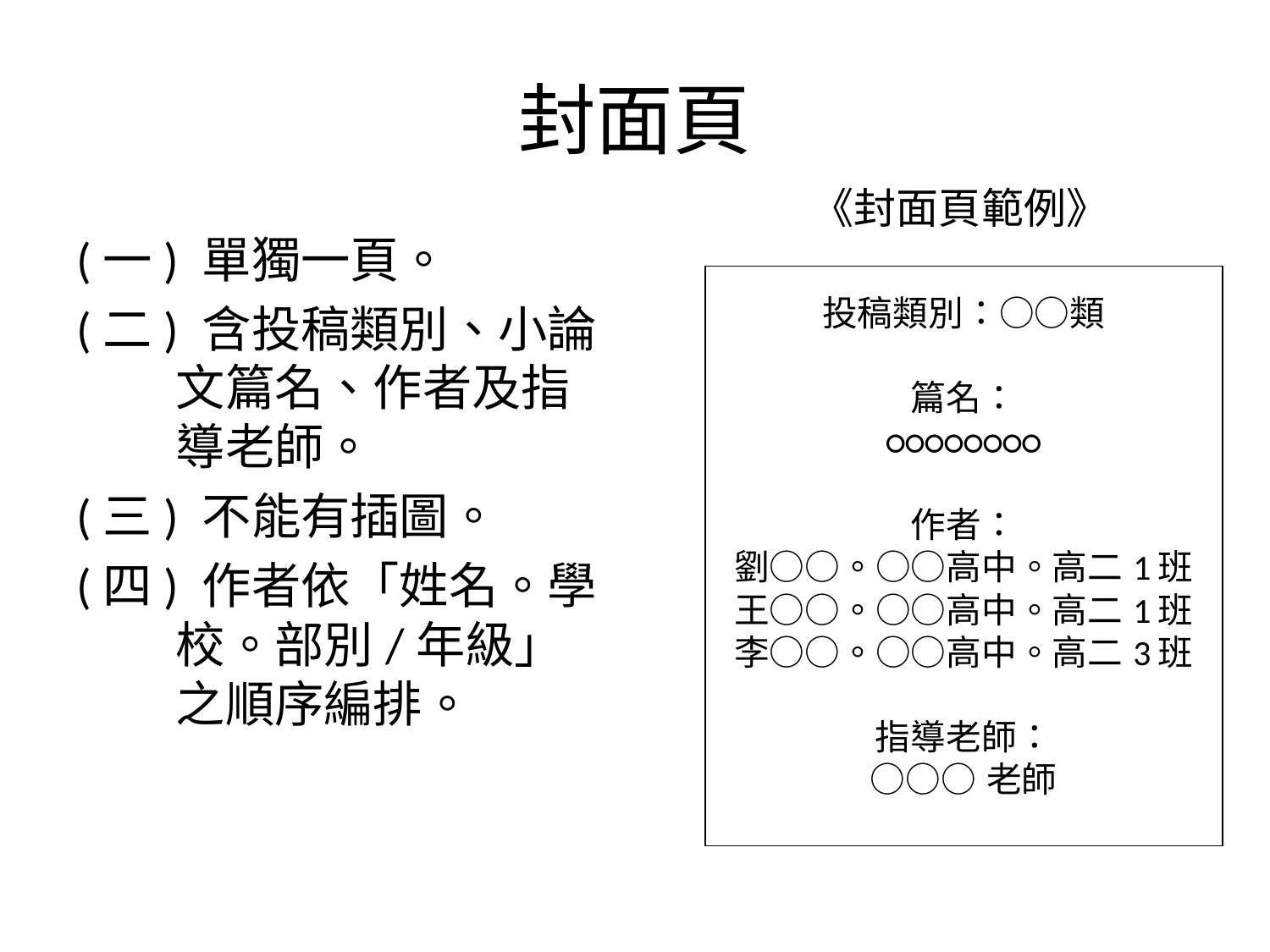

# 封面頁
《封面頁範例》
(一) 單獨一頁。
(二) 含投稿類別、小論文篇名、作者及指導老師。
(三) 不能有插圖。
(四) 作者依「姓名。學校。部別/年級」之順序編排。

| 投稿類別：○○類   篇名： ○○○○○○○○   作者： 劉○○。○○高中。高二1班 王○○。○○高中。高二1班 李○○。○○高中。高二3班   指導老師： ○○○老師 |
| --- |